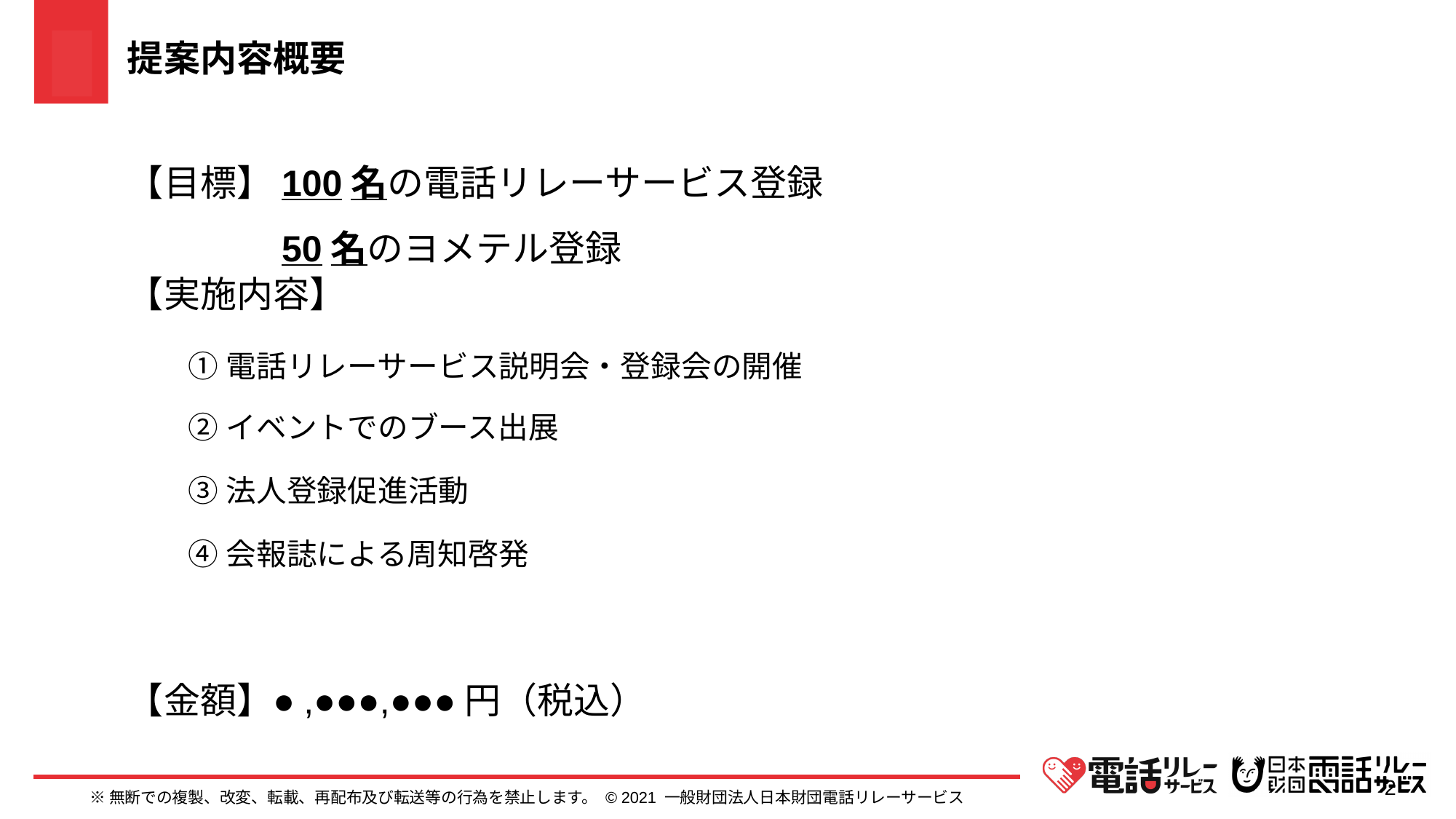

提案内容概要

【目標】100名の電話リレーサービス登録
　　　　50名のヨメテル登録

【実施内容】

①電話リレーサービス説明会・登録会の開催
②イベントでのブース出展
③法人登録促進活動

④会報誌による周知啓発

【金額】●,●●●,●●●円（税込）
2